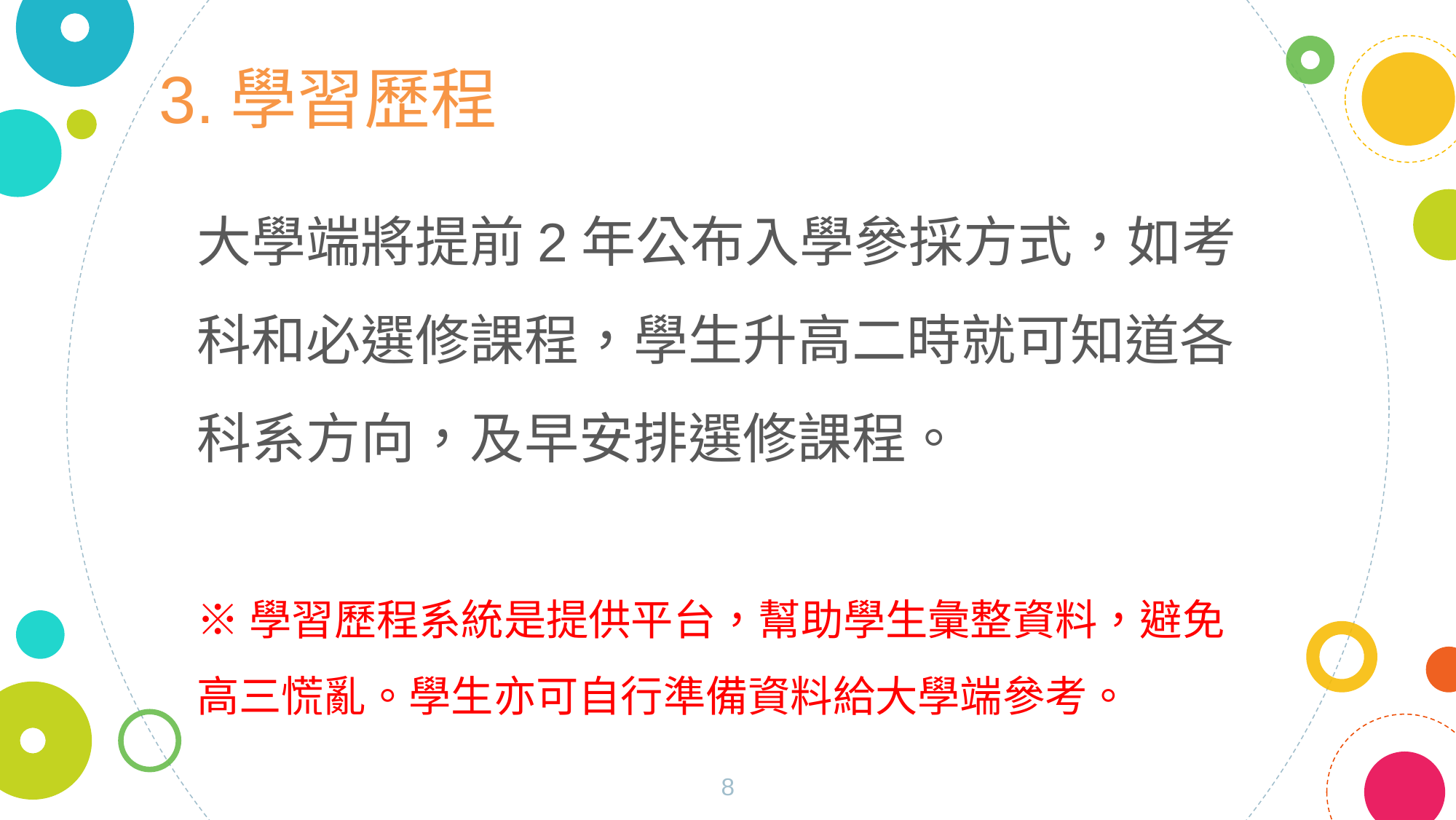

3.學習歷程
大學端將提前2年公布入學參採方式，如考科和必選修課程，學生升高二時就可知道各科系方向，及早安排選修課程。

※學習歷程系統是提供平台，幫助學生彙整資料，避免高三慌亂。學生亦可自行準備資料給大學端參考。
8